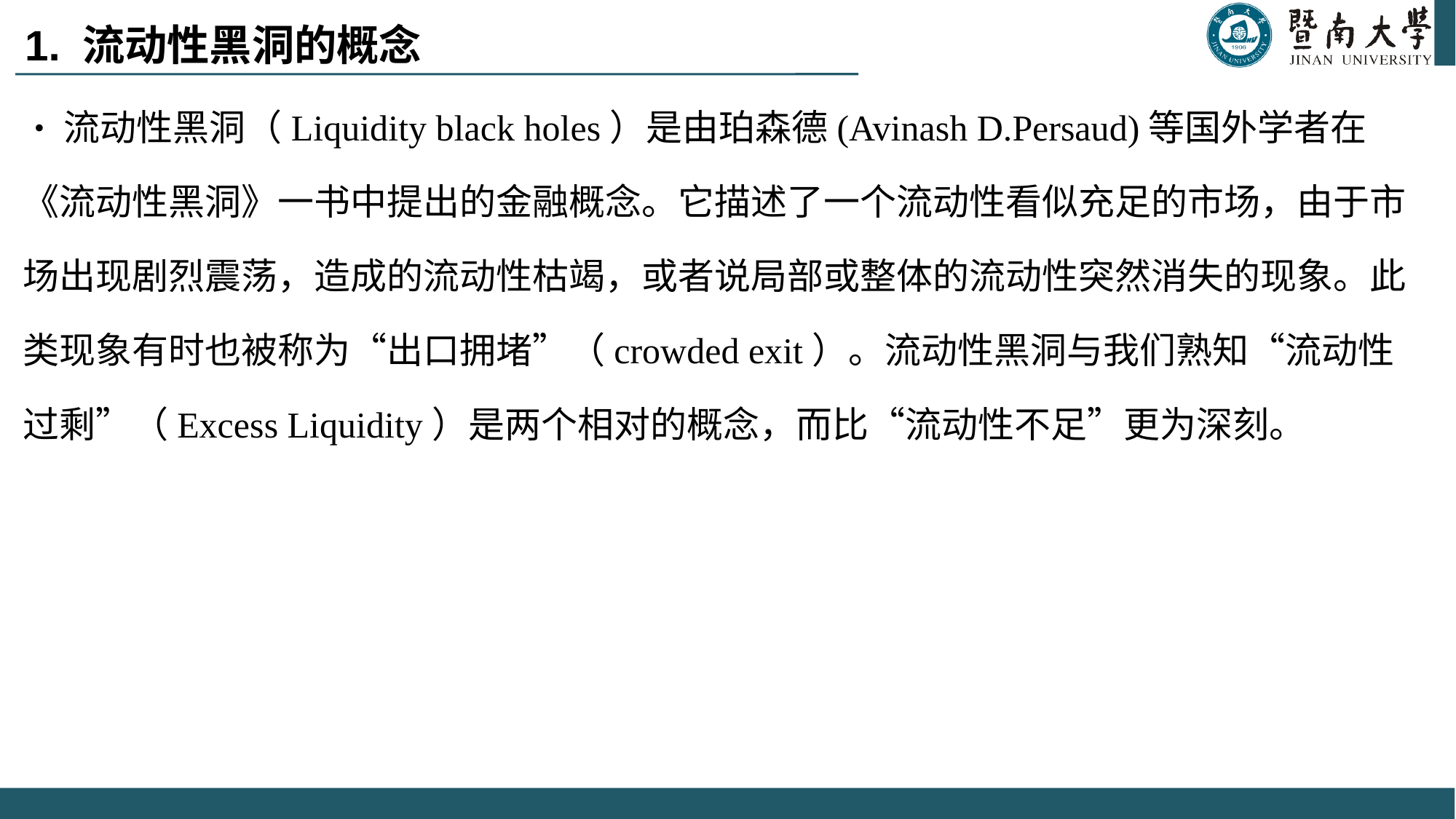

# 1. 流动性黑洞的概念

•流动性黑洞（Liquidity black holes）是由珀森德(Avinash D.Persaud)等国外学者在《流动性黑洞》一书中提出的金融概念。它描述了一个流动性看似充足的市场，由于市场出现剧烈震荡，造成的流动性枯竭，或者说局部或整体的流动性突然消失的现象。此类现象有时也被称为“出口拥堵”（crowded exit）。流动性黑洞与我们熟知“流动性过剩”（Excess Liquidity）是两个相对的概念，而比“流动性不足”更为深刻。